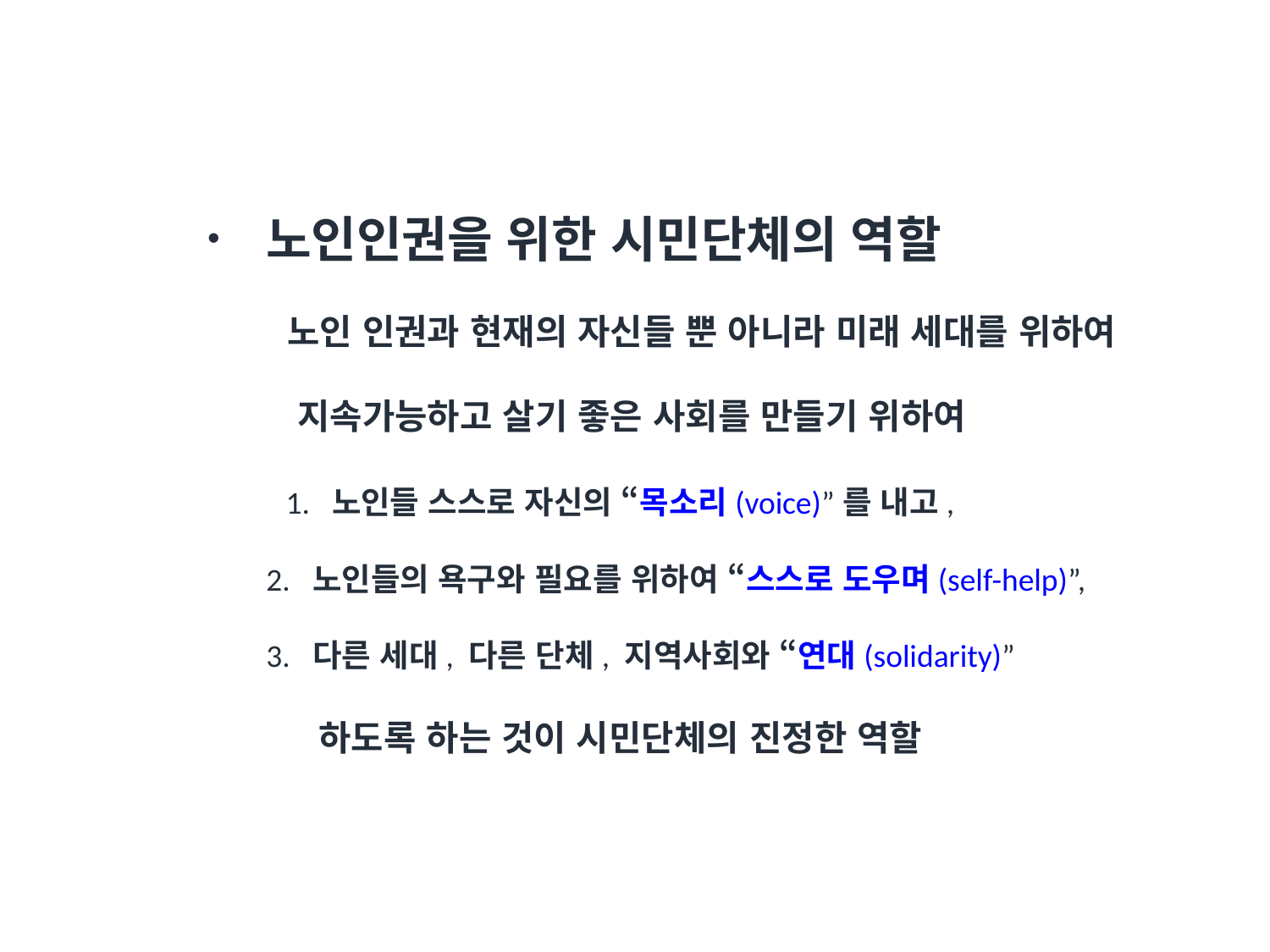

# 노인인권을 위한 시민단체의 역할 노인 인권과 현재의 자신들 뿐 아니라 미래 세대를 위하여 지속가능하고 살기 좋은 사회를 만들기 위하여 1.  노인들 스스로 자신의 “목소리(voice)”를 내고, 2.  노인들의 욕구와 필요를 위하여 “스스로 도우며(self-help)”, 3.  다른 세대, 다른 단체, 지역사회와 “연대(solidarity)” 하도록 하는 것이 시민단체의 진정한 역할